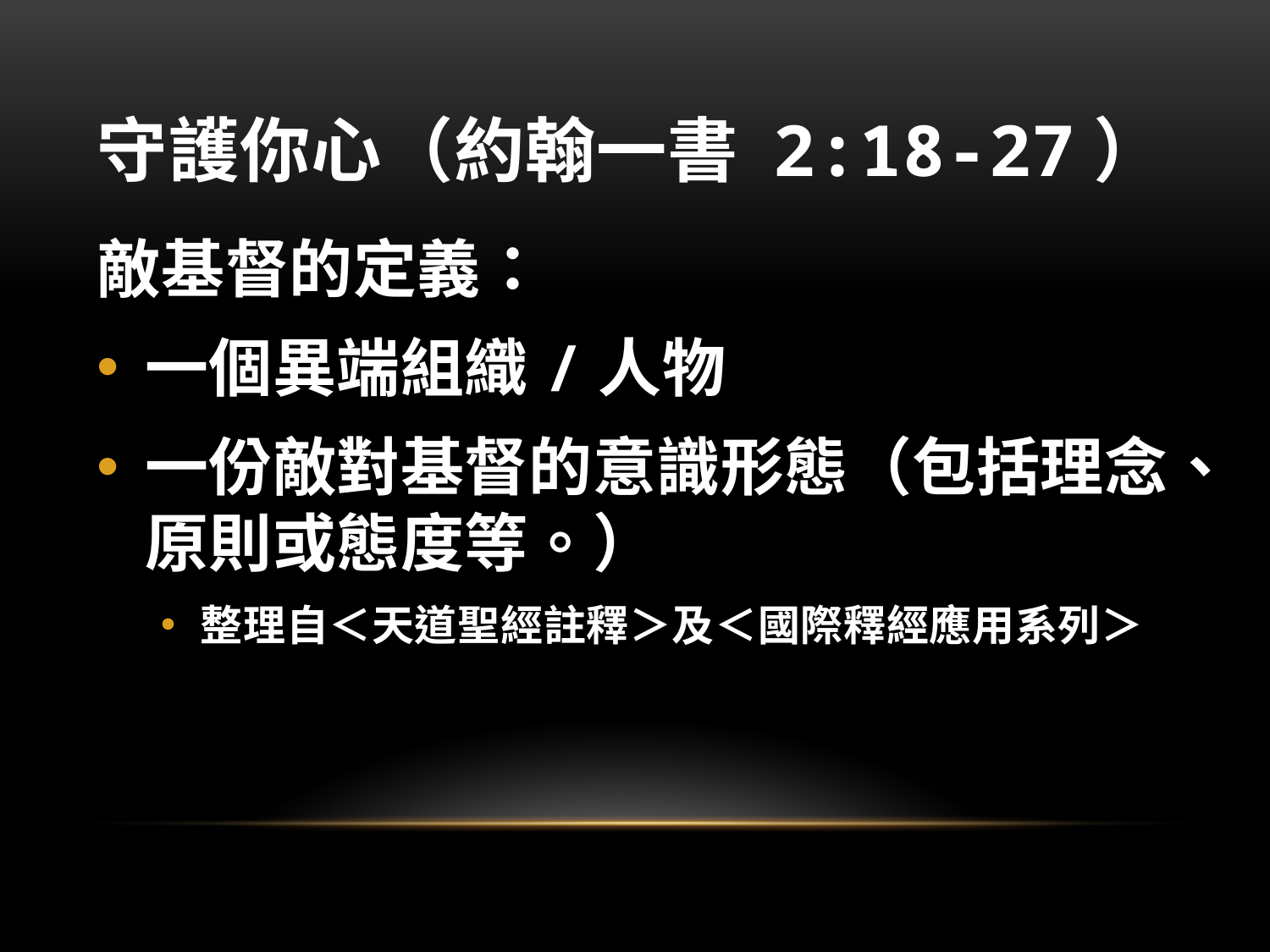

# 守護你心（約翰一書 2:18-27）
敵基督的定義：
一個異端組織/人物
一份敵對基督的意識形態（包括理念、原則或態度等。）
整理自＜天道聖經註釋＞及＜國際釋經應用系列＞